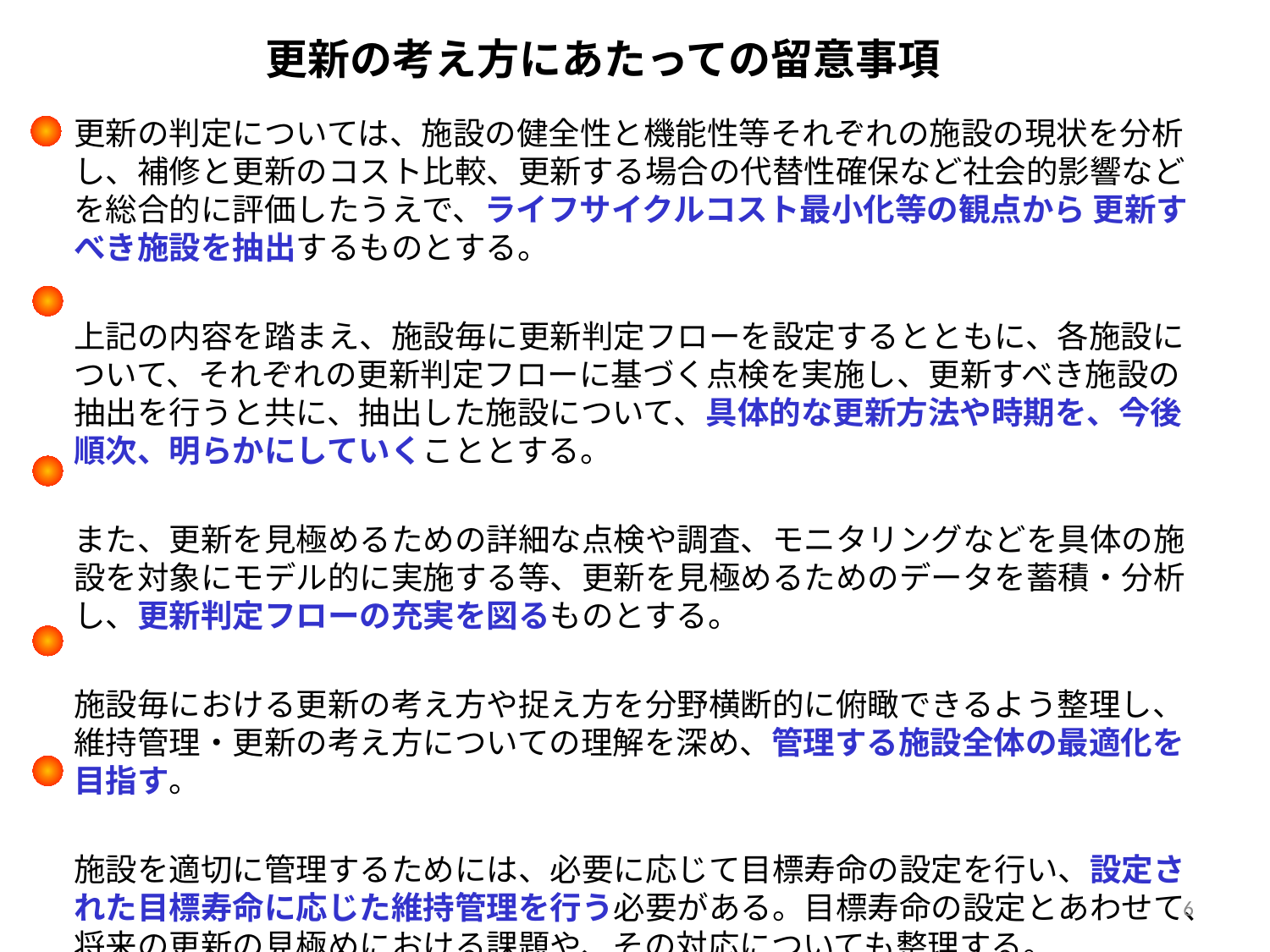

更新の考え方にあたっての留意事項
更新の判定については、施設の健全性と機能性等それぞれの施設の現状を分析し、補修と更新のコスト比較、更新する場合の代替性確保など社会的影響などを総合的に評価したうえで、ライフサイクルコスト最小化等の観点から 更新すべき施設を抽出するものとする。

上記の内容を踏まえ、施設毎に更新判定フローを設定するとともに、各施設について、それぞれの更新判定フローに基づく点検を実施し、更新すべき施設の抽出を行うと共に、抽出した施設について、具体的な更新方法や時期を、今後順次、明らかにしていくこととする。

また、更新を見極めるための詳細な点検や調査、モニタリングなどを具体の施設を対象にモデル的に実施する等、更新を見極めるためのデータを蓄積・分析し、更新判定フローの充実を図るものとする。

施設毎における更新の考え方や捉え方を分野横断的に俯瞰できるよう整理し、維持管理・更新の考え方についての理解を深め、管理する施設全体の最適化を目指す。

施設を適切に管理するためには、必要に応じて目標寿命の設定を行い、設定された目標寿命に応じた維持管理を行う必要がある。目標寿命の設定とあわせて、将来の更新の見極めにおける課題や、その対応についても整理する。

6